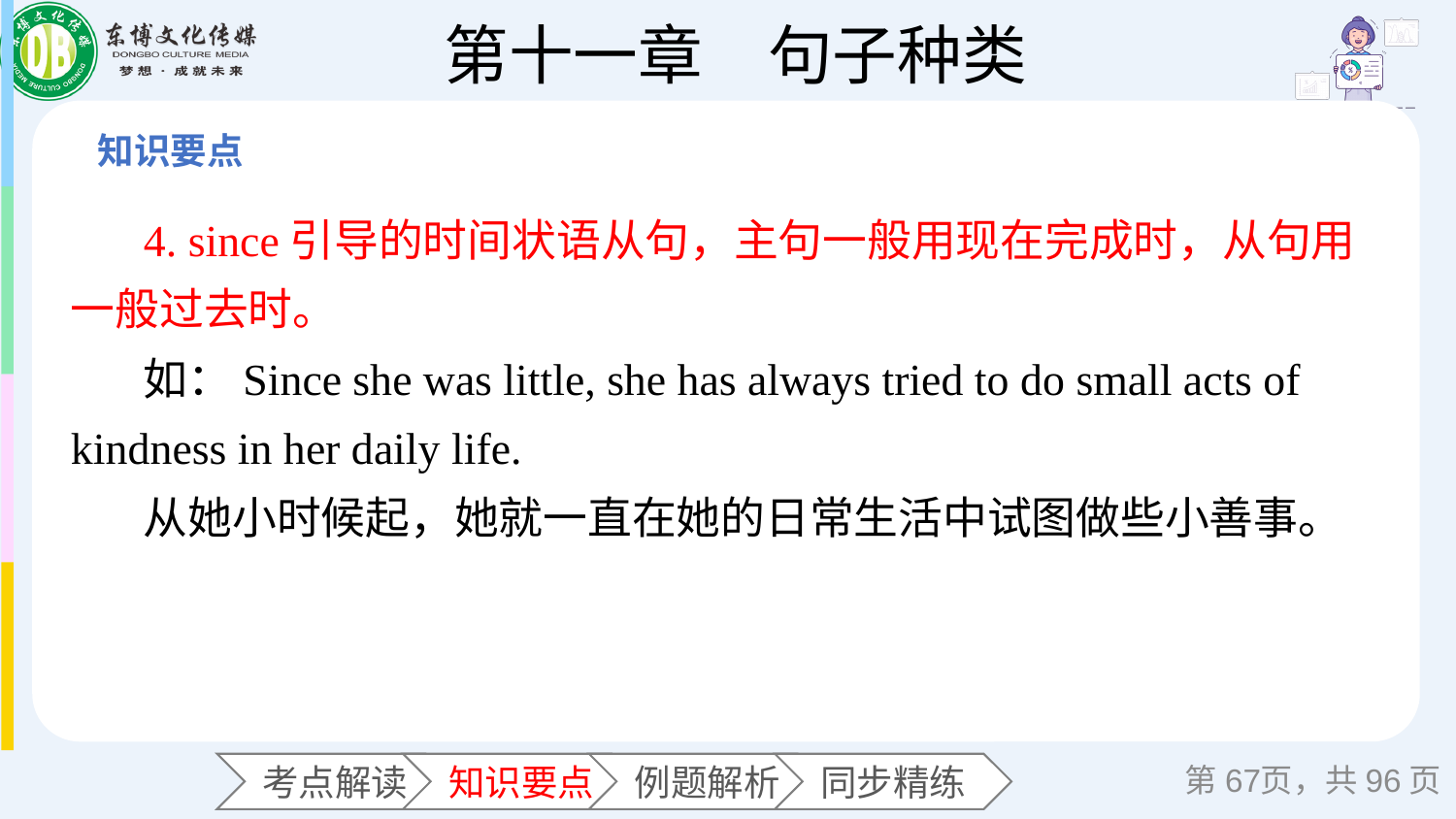

4. since引导的时间状语从句，主句一般用现在完成时，从句用一般过去时。
如：Since she was little, she has always tried to do small acts of kindness in her daily life.
从她小时候起，她就一直在她的日常生活中试图做些小善事。
第67页，共96页